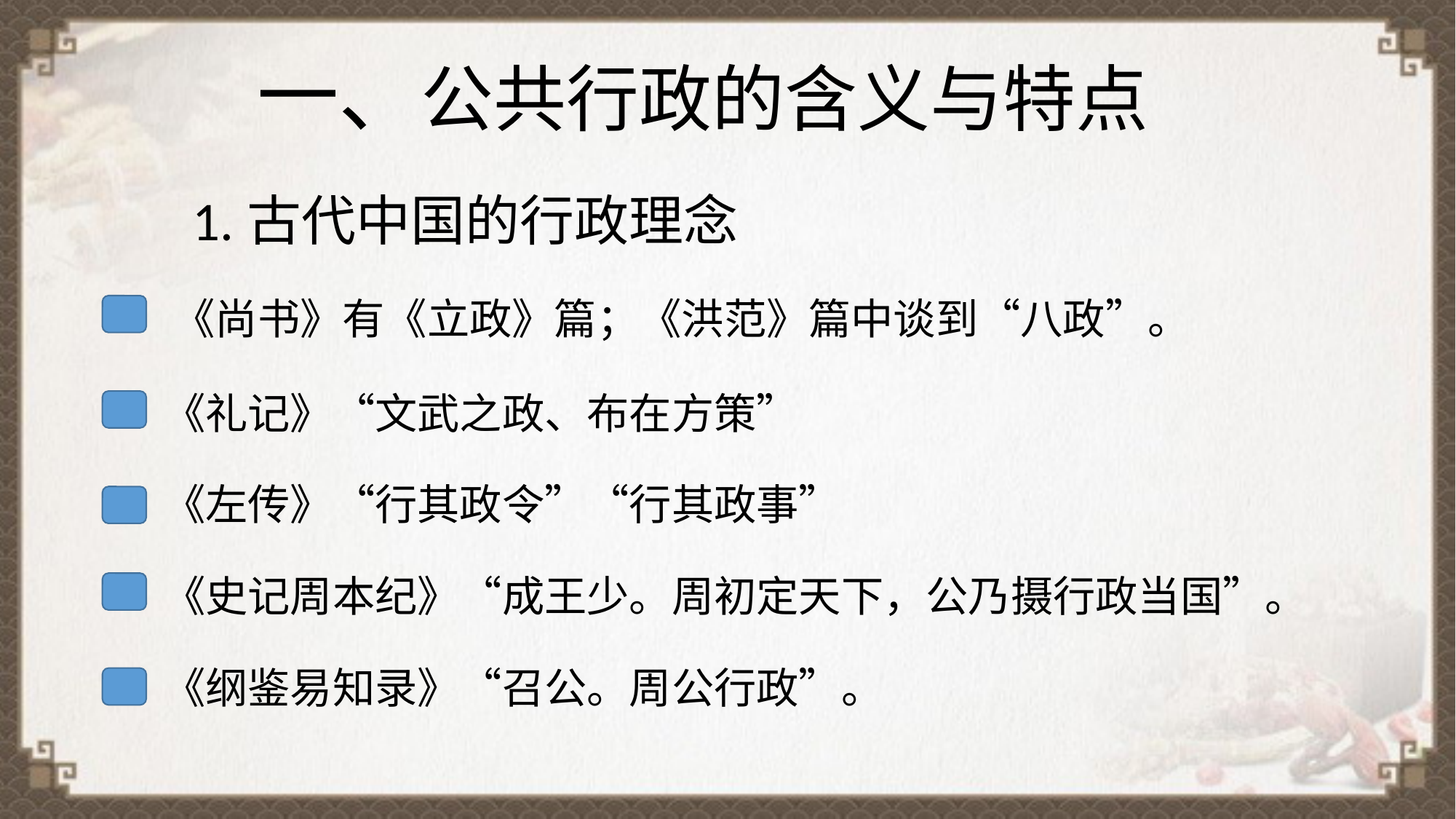

一、公共行政的含义与特点
       1.古代中国的行政理念
      《尚书》有《立政》篇；《洪范》篇中谈到“八政”。
       《礼记》“文武之政、布在方策”
       《左传》“行其政令”“行其政事”
       《史记周本纪》“成王少。周初定天下，公乃摄行政当国”。
       《纲鉴易知录》“召公。周公行政”。